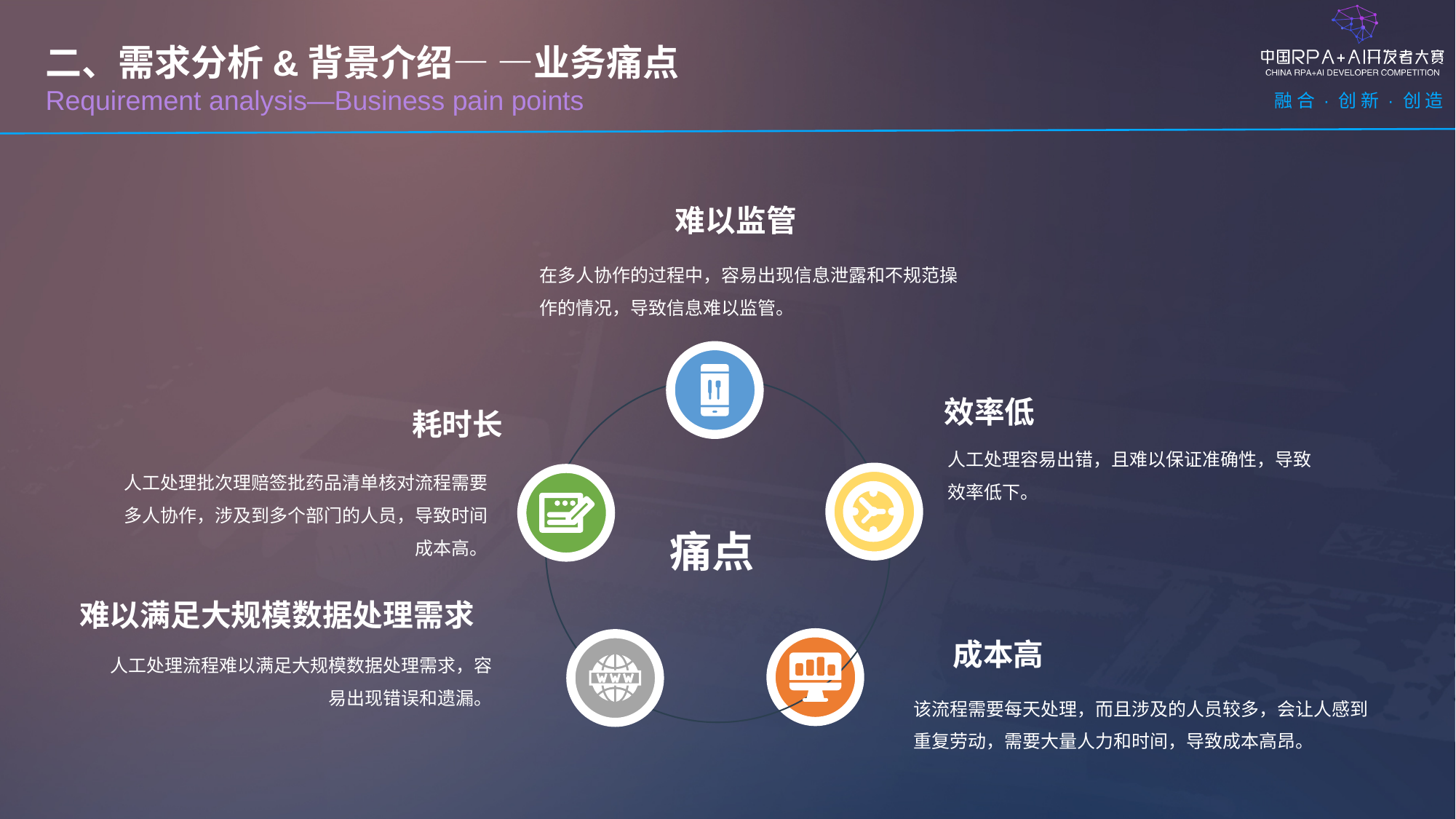

二、需求分析&背景介绍— —业务痛点
Requirement analysis—Business pain points
难以监管
在多人协作的过程中，容易出现信息泄露和不规范操作的情况，导致信息难以监管。

痛点

效率低
耗时长
人工处理容易出错，且难以保证准确性，导致效率低下。
人工处理批次理赔签批药品清单核对流程需要多人协作，涉及到多个部门的人员，导致时间成本高。

难以满足大规模数据处理需求
成本高
人工处理流程难以满足大规模数据处理需求，容易出现错误和遗漏。
该流程需要每天处理，而且涉及的人员较多，会让人感到重复劳动，需要大量人力和时间，导致成本高昂。